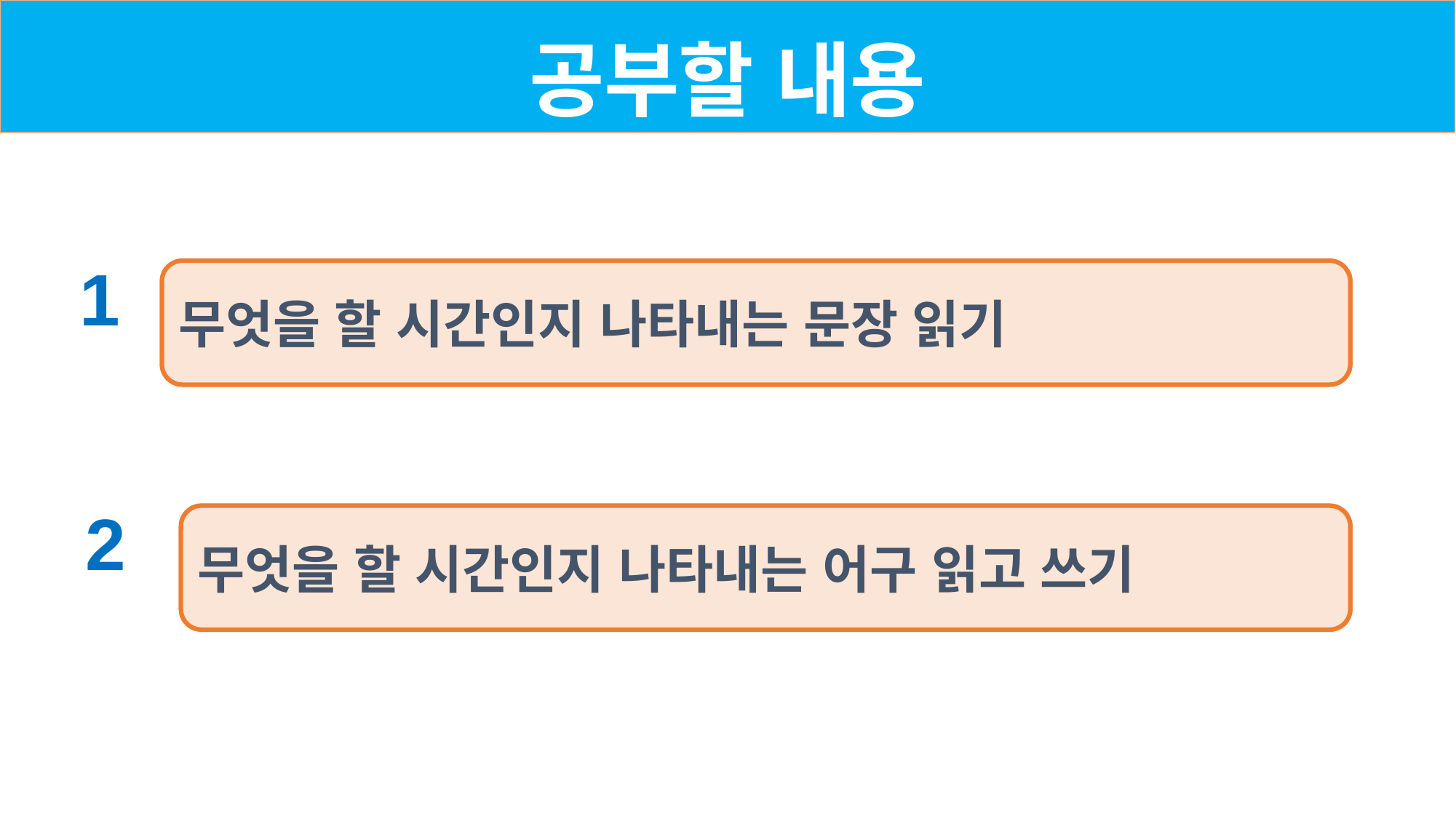

공부할 내용
1
무엇을 할 시간인지 나타내는 문장 읽기
2
무엇을 할 시간인지 나타내는 어구 읽고 쓰기